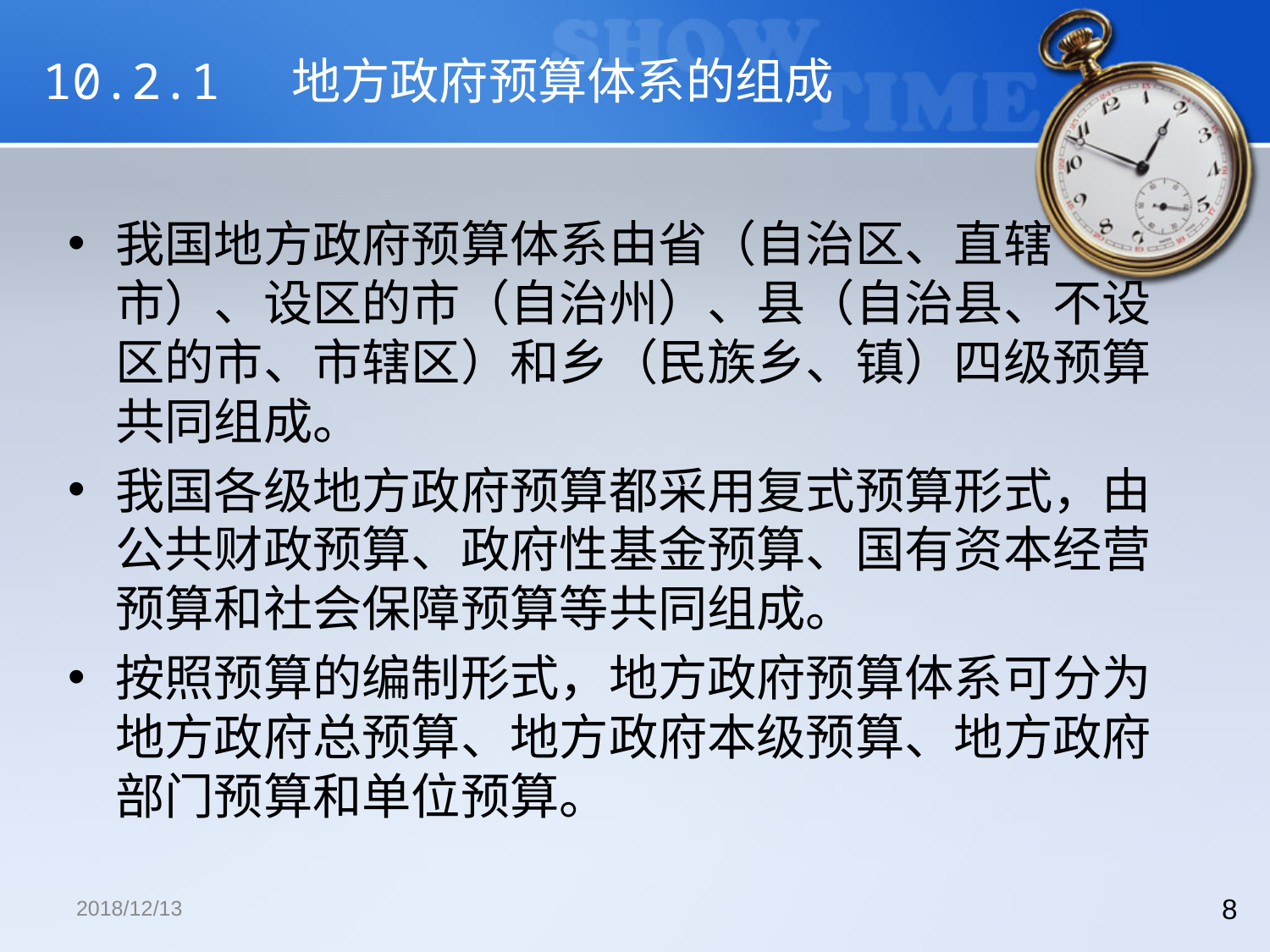

# 10.2.1  地方政府预算体系的组成
我国地方政府预算体系由省（自治区、直辖市）、设区的市（自治州）、县（自治县、不设区的市、市辖区）和乡（民族乡、镇）四级预算共同组成。
我国各级地方政府预算都采用复式预算形式，由公共财政预算、政府性基金预算、国有资本经营预算和社会保障预算等共同组成。
按照预算的编制形式，地方政府预算体系可分为地方政府总预算、地方政府本级预算、地方政府部门预算和单位预算。
2018/12/13
8